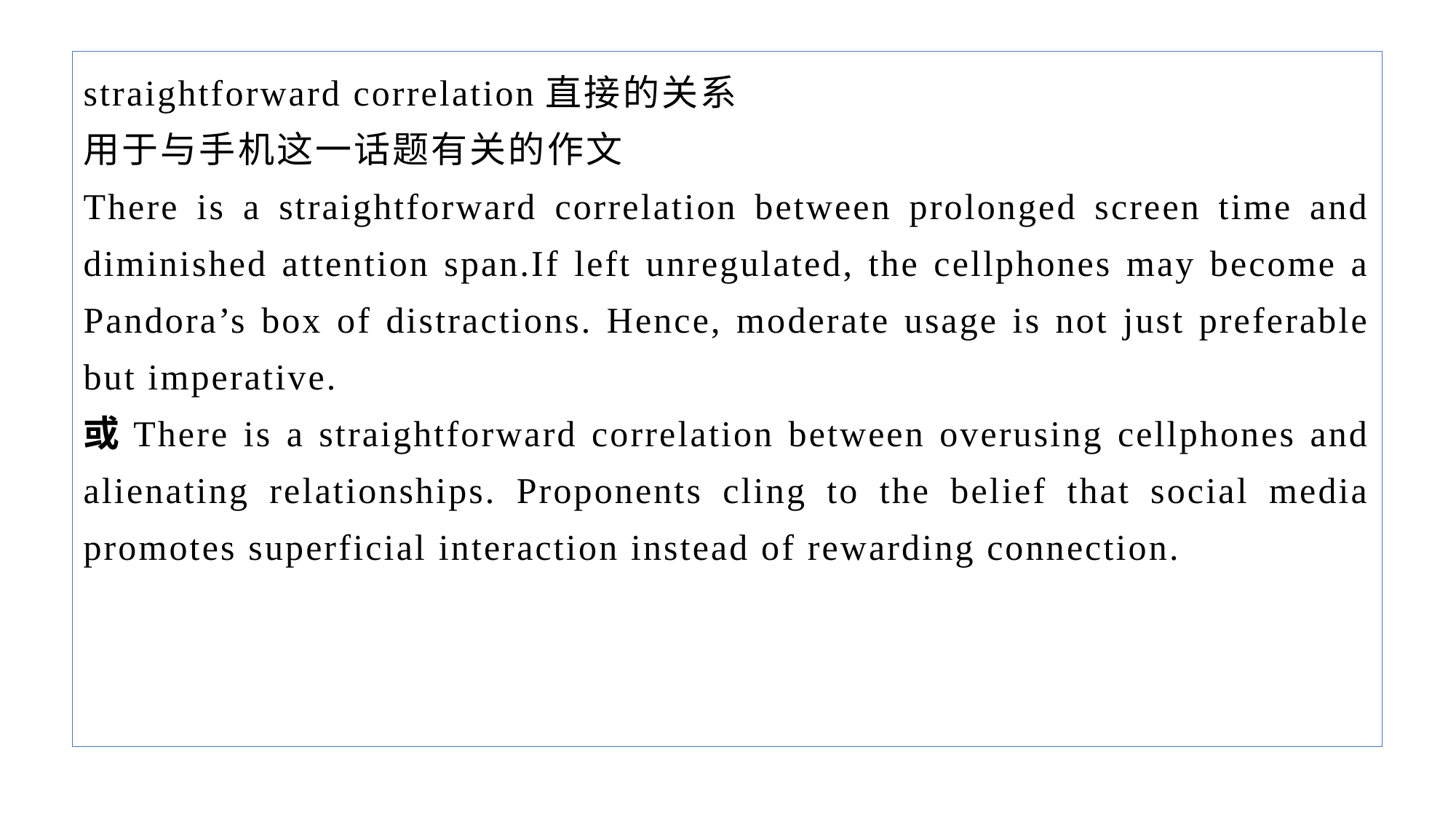

straightforward correlation直接的关系
用于与手机这一话题有关的作文
There is a straightforward correlation between prolonged screen time and diminished attention span.If left unregulated, the cellphones may become a Pandora’s box of distractions. Hence, moderate usage is not just preferable but imperative.
或There is a straightforward correlation between overusing cellphones and alienating relationships. Proponents cling to the belief that social media promotes superficial interaction instead of rewarding connection.